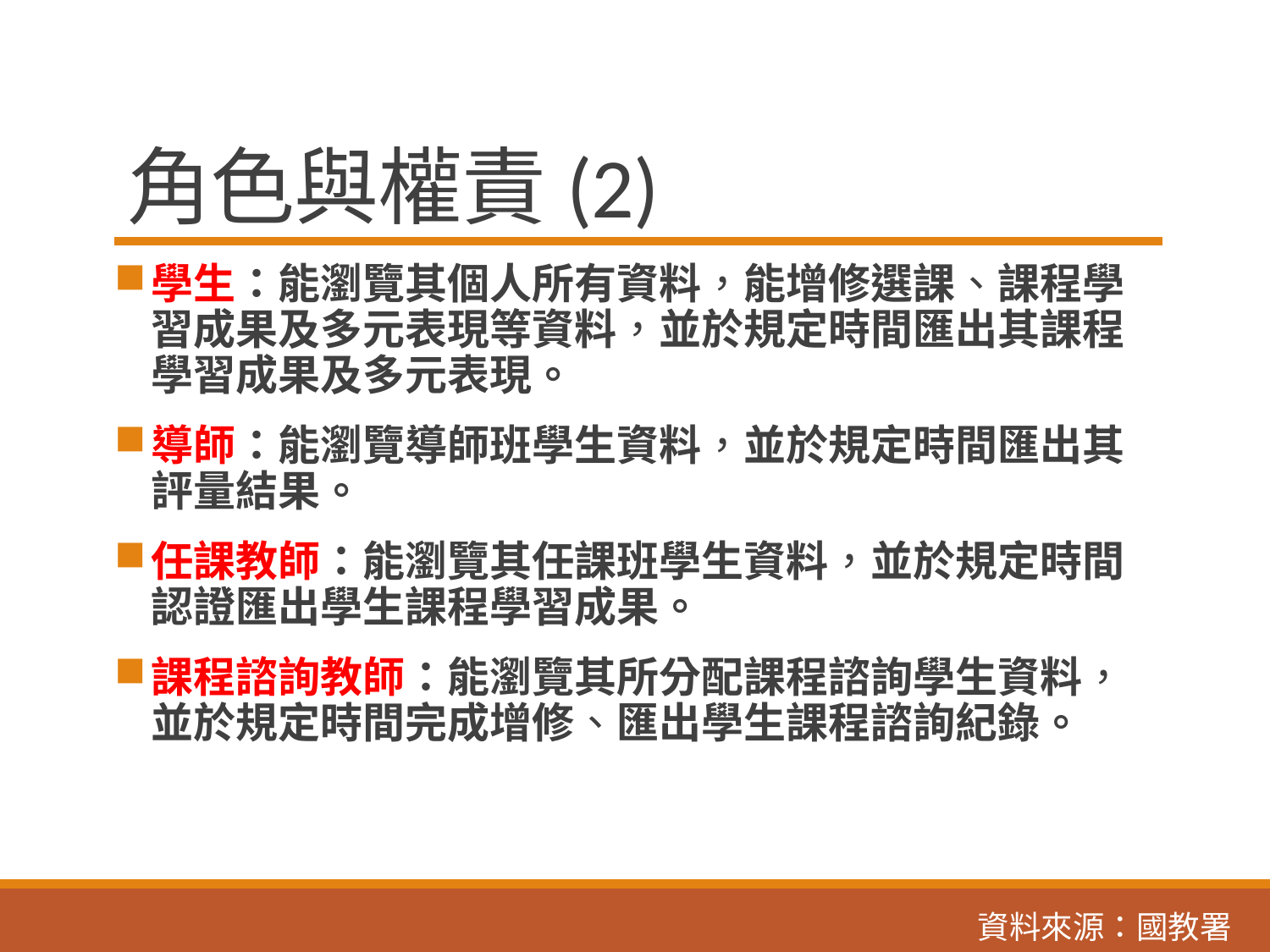

# 角色與權責(2)
學生：能瀏覽其個人所有資料，能增修選課、課程學習成果及多元表現等資料，並於規定時間匯出其課程學習成果及多元表現。
導師：能瀏覽導師班學生資料，並於規定時間匯出其評量結果。
任課教師：能瀏覽其任課班學生資料，並於規定時間認證匯出學生課程學習成果。
課程諮詢教師：能瀏覽其所分配課程諮詢學生資料，並於規定時間完成增修、匯出學生課程諮詢紀錄。

資料來源：國教署